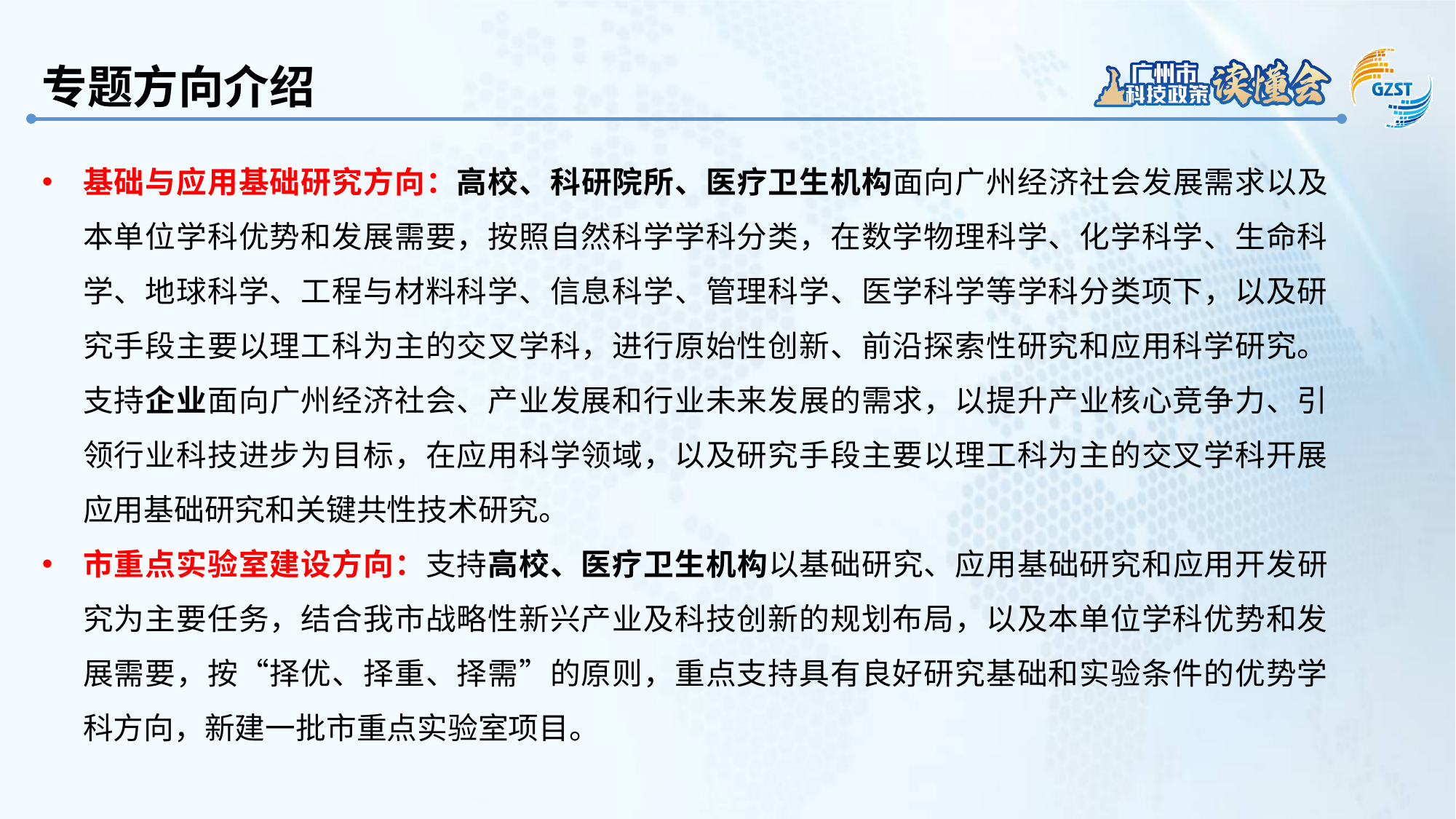

专题方向介绍
基础与应用基础研究方向：高校、科研院所、医疗卫生机构面向广州经济社会发展需求以及本单位学科优势和发展需要，按照自然科学学科分类，在数学物理科学、化学科学、生命科学、地球科学、工程与材料科学、信息科学、管理科学、医学科学等学科分类项下，以及研究手段主要以理工科为主的交叉学科，进行原始性创新、前沿探索性研究和应用科学研究。支持企业面向广州经济社会、产业发展和行业未来发展的需求，以提升产业核心竞争力、引领行业科技进步为目标，在应用科学领域，以及研究手段主要以理工科为主的交叉学科开展应用基础研究和关键共性技术研究。
市重点实验室建设方向：支持高校、医疗卫生机构以基础研究、应用基础研究和应用开发研究为主要任务，结合我市战略性新兴产业及科技创新的规划布局，以及本单位学科优势和发展需要，按“择优、择重、择需”的原则，重点支持具有良好研究基础和实验条件的优势学科方向，新建一批市重点实验室项目。